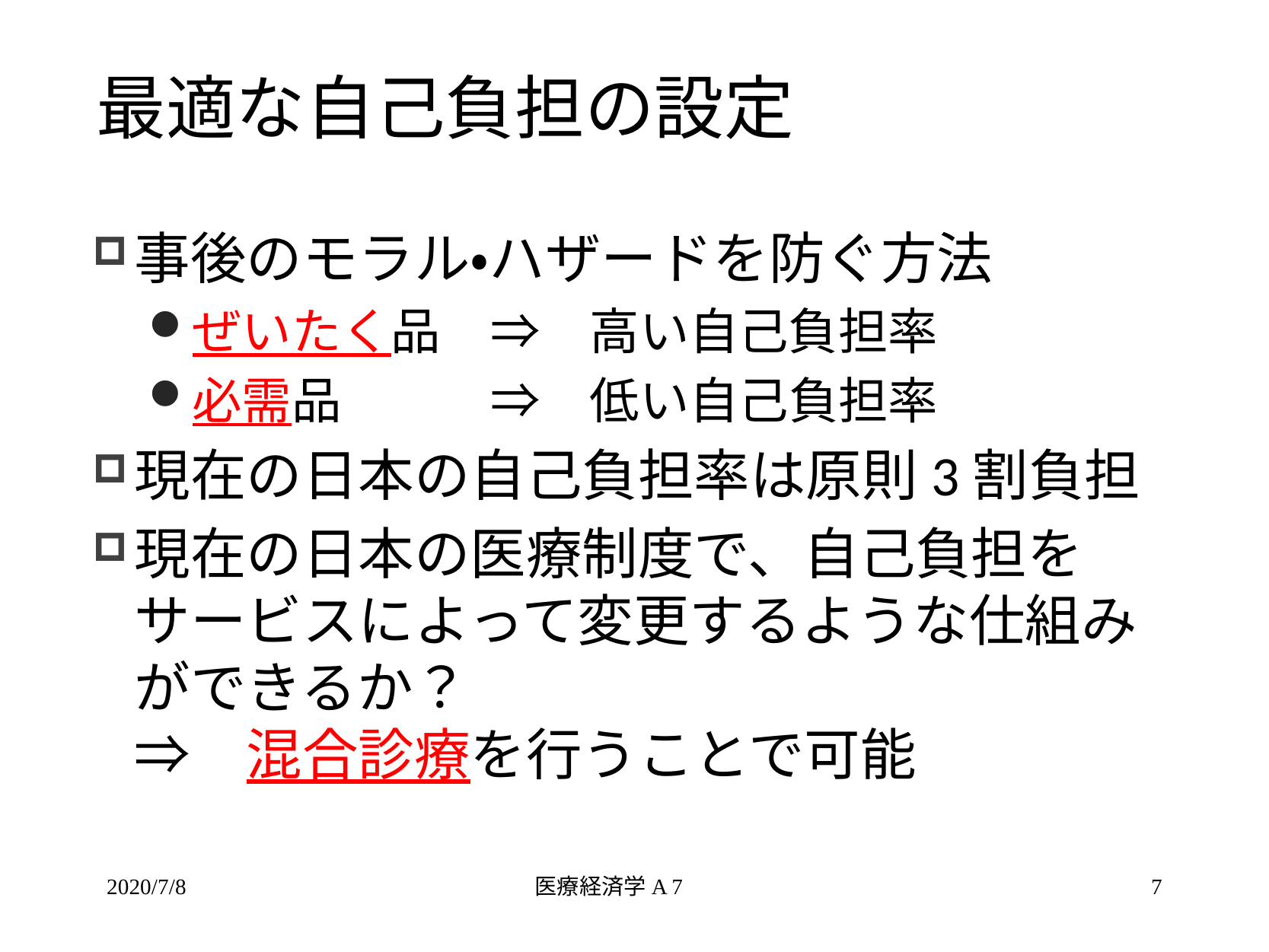

# 最適な自己負担の設定
事後のモラル・ハザードを防ぐ方法
ぜいたく品　⇒　高い自己負担率
必需品　　　⇒　低い自己負担率
現在の日本の自己負担率は原則3割負担
現在の日本の医療制度で、自己負担をサービスによって変更するような仕組みができるか？
⇒　混合診療を行うことで可能
2020/7/8
医療経済学A 7
7